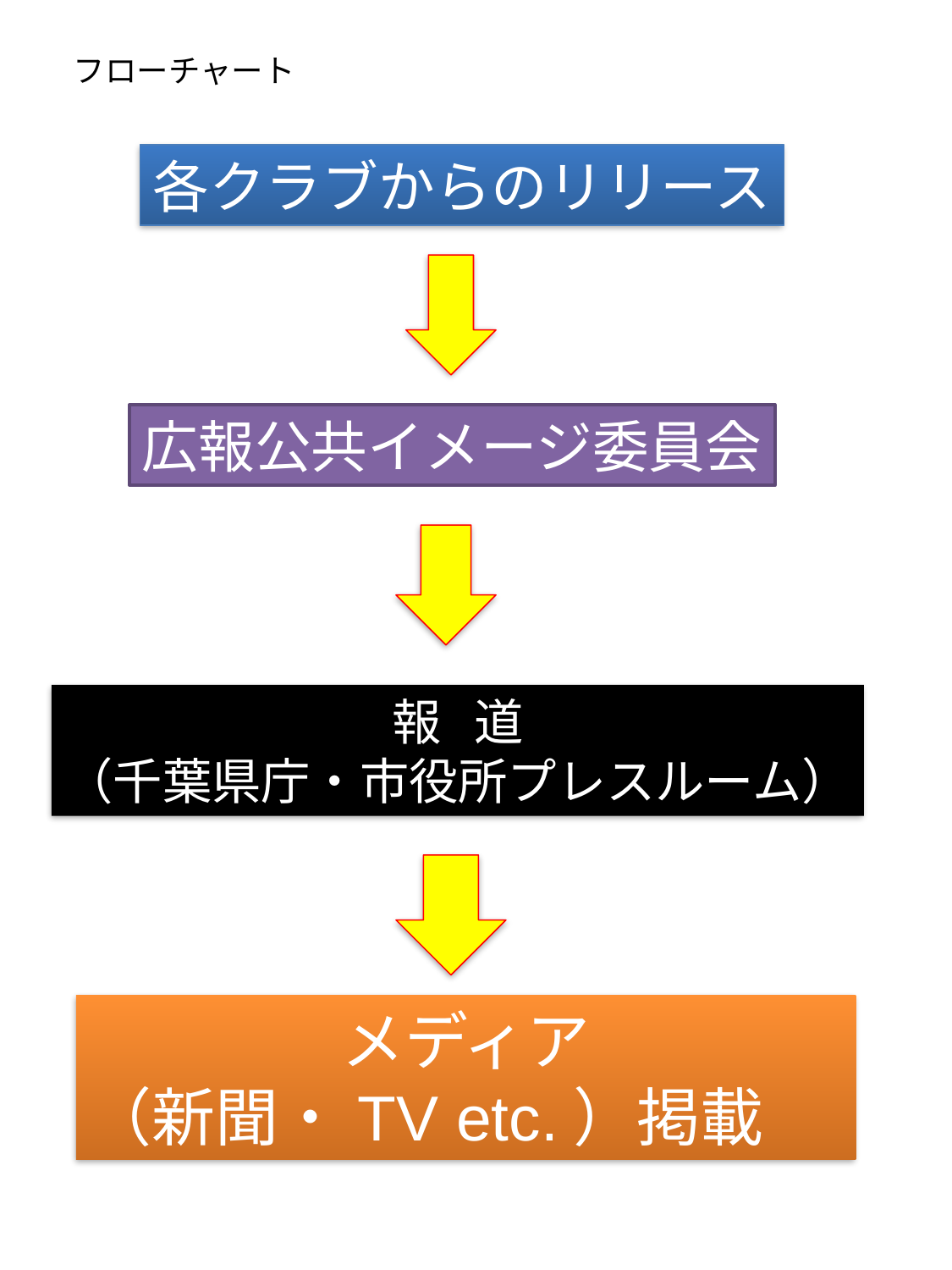

フローチャート
各クラブからのリリース

広報公共イメージ委員会

報   道
（千葉県庁・市役所プレスルーム）

メディア
（新聞・TV etc.）掲載